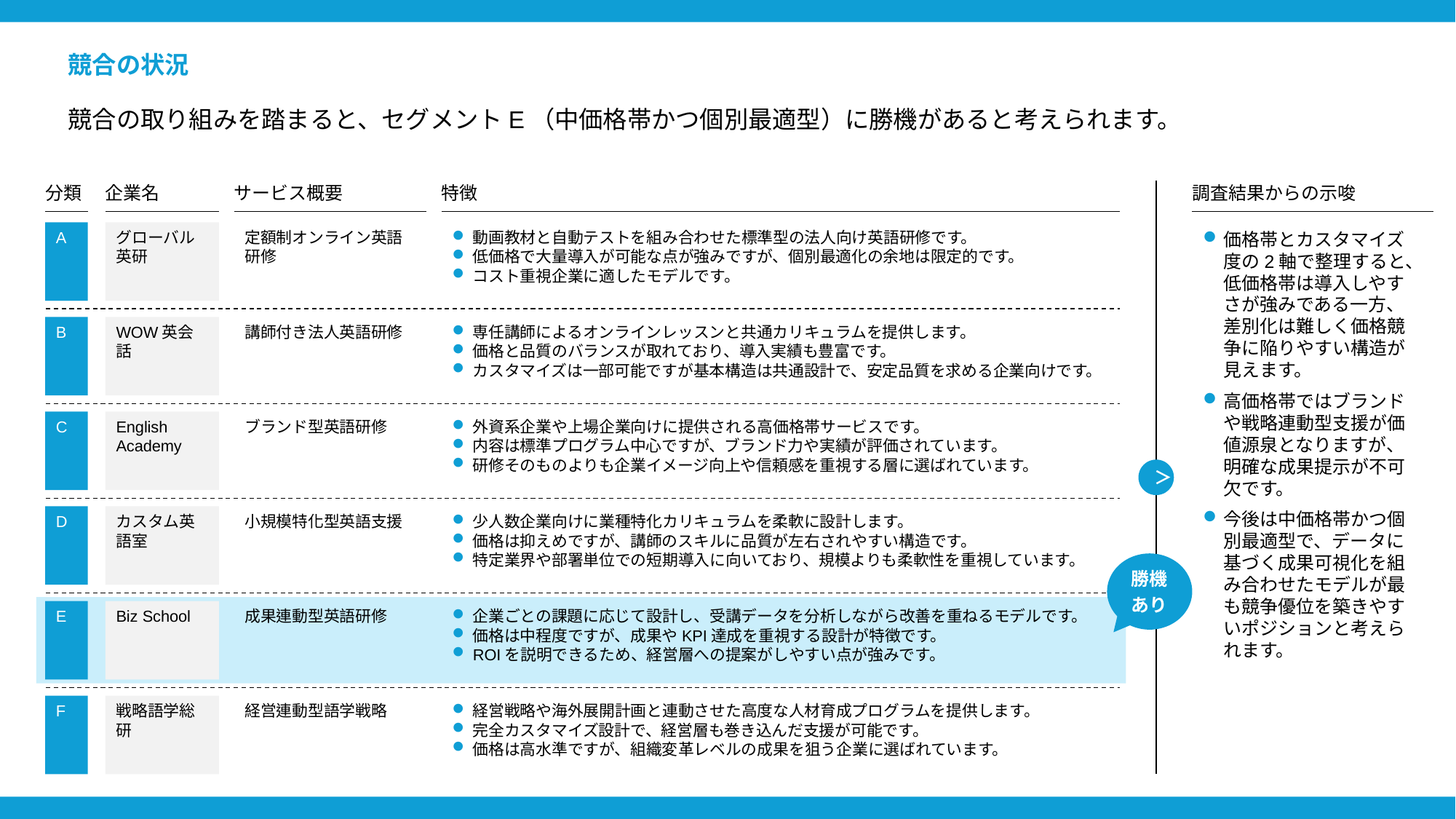

競合の状況
競合の取り組みを踏まると、セグメントE（中価格帯かつ個別最適型）に勝機があると考えられます。
＞
調査結果からの示唆
分類
企業名
サービス概要
特徴
A
グローバル英研
定額制オンライン英語研修
動画教材と自動テストを組み合わせた標準型の法人向け英語研修です。
低価格で大量導入が可能な点が強みですが、個別最適化の余地は限定的です。
コスト重視企業に適したモデルです。
価格帯とカスタマイズ度の2軸で整理すると、低価格帯は導入しやすさが強みである一方、差別化は難しく価格競争に陥りやすい構造が見えます。
高価格帯ではブランドや戦略連動型支援が価値源泉となりますが、明確な成果提示が不可欠です。
今後は中価格帯かつ個別最適型で、データに基づく成果可視化を組み合わせたモデルが最も競争優位を築きやすいポジションと考えられます。
B
WOW英会話
講師付き法人英語研修
専任講師によるオンラインレッスンと共通カリキュラムを提供します。
価格と品質のバランスが取れており、導入実績も豊富です。
カスタマイズは一部可能ですが基本構造は共通設計で、安定品質を求める企業向けです。
C
English Academy
ブランド型英語研修
外資系企業や上場企業向けに提供される高価格帯サービスです。
内容は標準プログラム中心ですが、ブランド力や実績が評価されています。
研修そのものよりも企業イメージ向上や信頼感を重視する層に選ばれています。
D
カスタム英語室
小規模特化型英語支援
少人数企業向けに業種特化カリキュラムを柔軟に設計します。
価格は抑えめですが、講師のスキルに品質が左右されやすい構造です。
特定業界や部署単位での短期導入に向いており、規模よりも柔軟性を重視しています。
勝機
あり

E
Biz School
成果連動型英語研修
企業ごとの課題に応じて設計し、受講データを分析しながら改善を重ねるモデルです。
価格は中程度ですが、成果やKPI達成を重視する設計が特徴です。
ROIを説明できるため、経営層への提案がしやすい点が強みです。
F
戦略語学総研
経営連動型語学戦略
経営戦略や海外展開計画と連動させた高度な人材育成プログラムを提供します。
完全カスタマイズ設計で、経営層も巻き込んだ支援が可能です。
価格は高水準ですが、組織変革レベルの成果を狙う企業に選ばれています。